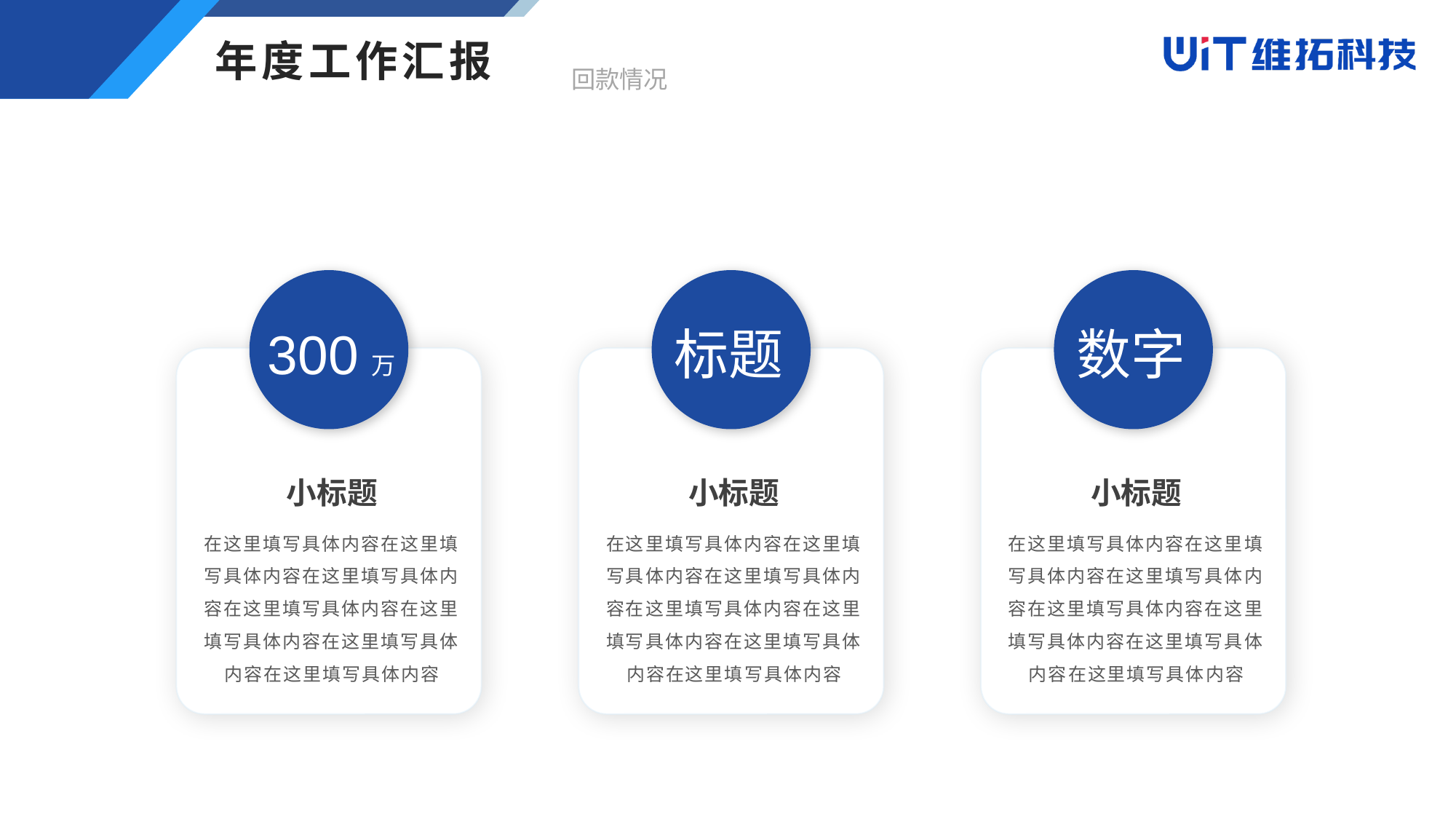

年度工作汇报
回款情况

300万

小标题
在这里填写具体内容在这里填写具体内容在这里填写具体内容在这里填写具体内容在这里填写具体内容在这里填写具体内容在这里填写具体内容

标题

小标题
在这里填写具体内容在这里填写具体内容在这里填写具体内容在这里填写具体内容在这里填写具体内容在这里填写具体内容在这里填写具体内容

数字

小标题
在这里填写具体内容在这里填写具体内容在这里填写具体内容在这里填写具体内容在这里填写具体内容在这里填写具体内容在这里填写具体内容